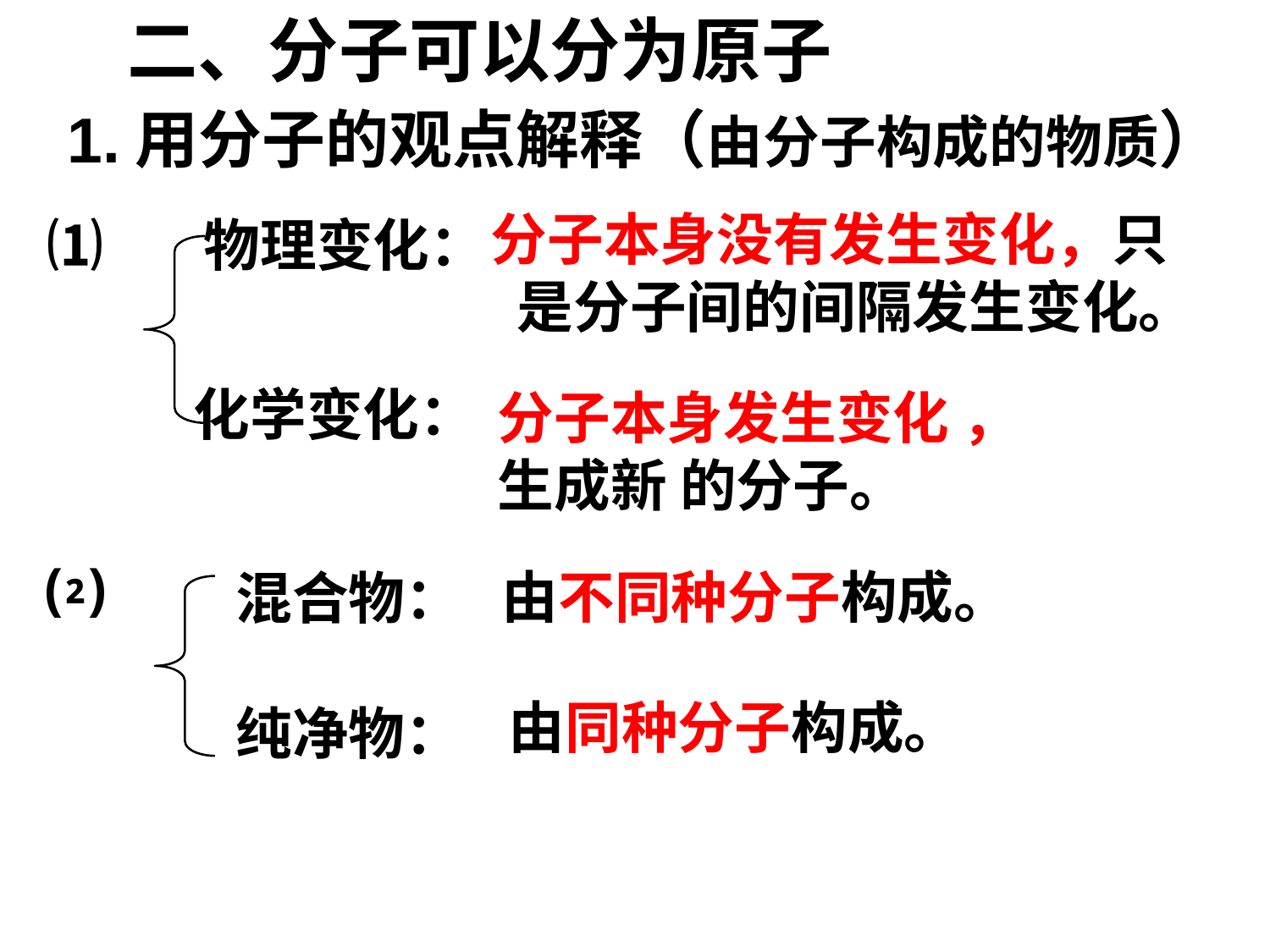

二、分子可以分为原子
# 1.用分子的观点解释（由分子构成的物质）
⑴      物理变化：

　       化学变化：
分子本身没有发生变化，只
 是分子间的间隔发生变化。

分子本身发生变化 ，生成新 的分子。

⑵
由不同种分子构成。
            混合物：

            纯净物：

由同种分子构成。